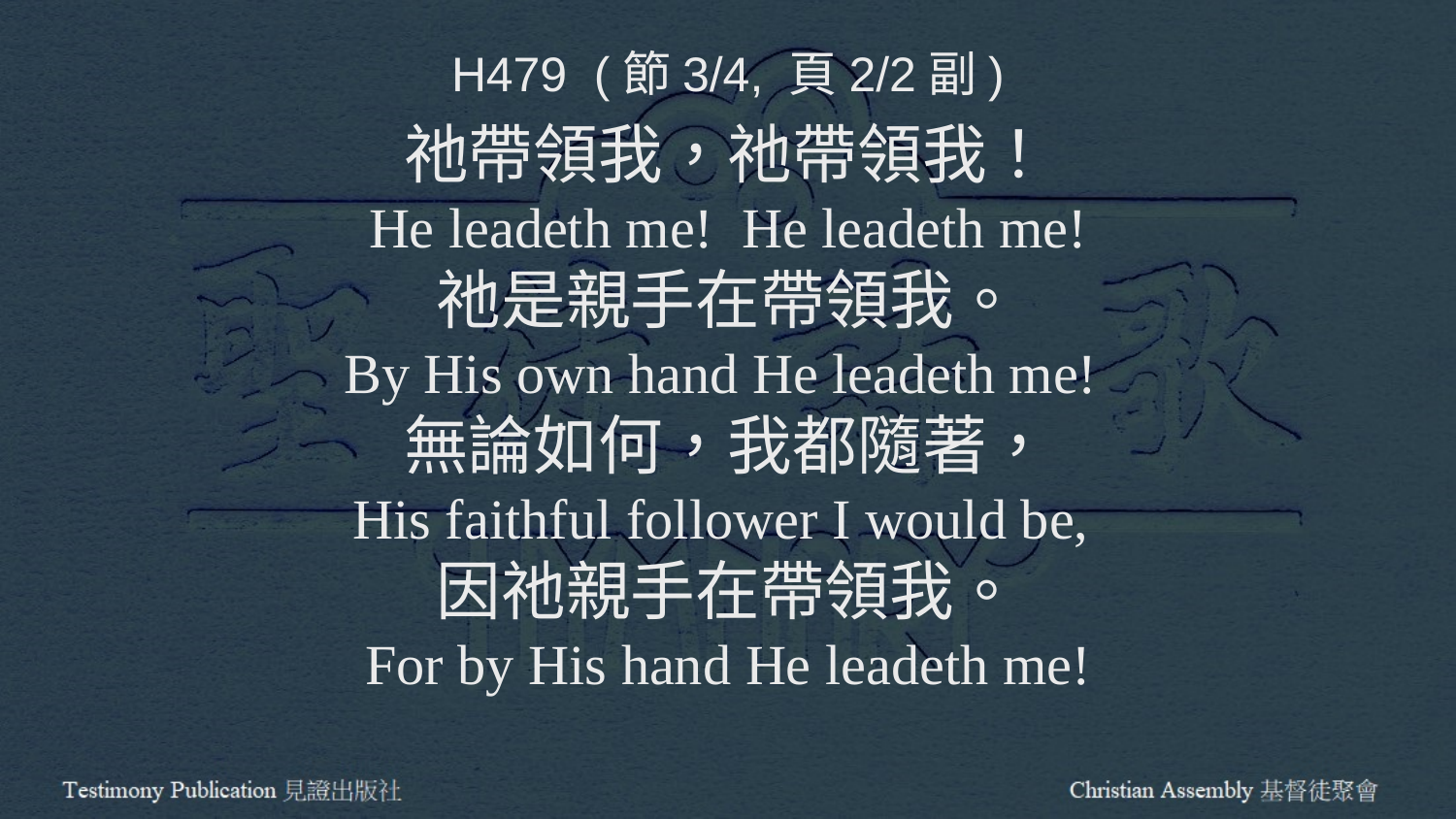

H479  (節3/4, 頁2/2副)
祂帶領我，祂帶領我！
He leadeth me!  He leadeth me!
祂是親手在帶領我。
By His own hand He leadeth me!
無論如何，我都隨著，
His faithful follower I would be,
因祂親手在帶領我。
For by His hand He leadeth me!